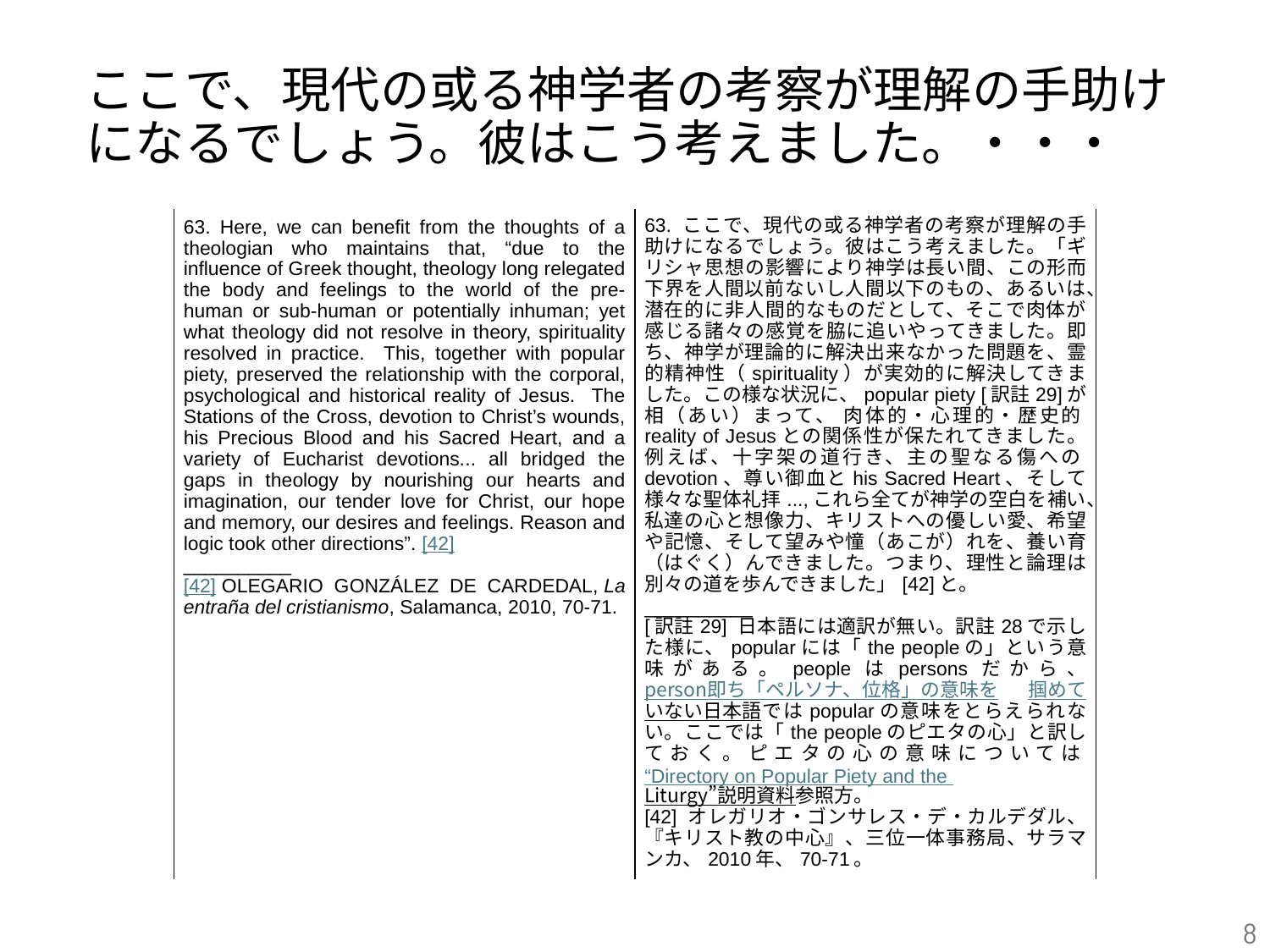

# ここで、現代の或る神学者の考察が理解の手助けになるでしょう。彼はこう考えました。・・・
| 63. Here, we can benefit from the thoughts of a theologian who maintains that, “due to the influence of Greek thought, theology long relegated the body and feelings to the world of the pre-human or sub-human or potentially inhuman; yet what theology did not resolve in theory, spirituality resolved in practice. This, together with popular piety, preserved the relationship with the corporal, psychological and historical reality of Jesus. The Stations of the Cross, devotion to Christ’s wounds, his Precious Blood and his Sacred Heart, and a variety of Eucharist devotions... all bridged the gaps in theology by nourishing our hearts and imagination, our tender love for Christ, our hope and memory, our desires and feelings. Reason and logic took other directions”. [42] \_\_\_\_\_\_\_\_\_\_ [42] OLEGARIO GONZÁLEZ DE CARDEDAL, La entraña del cristianismo, Salamanca, 2010, 70-71. | 63. ここで、現代の或る神学者の考察が理解の手助けになるでしょう。彼はこう考えました。「ギリシャ思想の影響により神学は長い間、この形而下界を人間以前ないし人間以下のもの、あるいは、潜在的に非人間的なものだとして、そこで肉体が感じる諸々の感覚を脇に追いやってきました。即ち、神学が理論的に解決出来なかった問題を、霊的精神性（spirituality）が実効的に解決してきました。この様な状況に、popular piety [訳註29]が相（あい）まって、 肉体的・心理的・歴史的reality of Jesusとの関係性が保たれてきました。例えば、十字架の道行き、主の聖なる傷へのdevotion、尊い御血とhis Sacred Heart、そして様々な聖体礼拝...,これら全てが神学の空白を補い、私達の心と想像力、キリストへの優しい愛、希望や記憶、そして望みや憧（あこが）れを、養い育（はぐく）んできました。つまり、理性と論理は別々の道を歩んできました」[42]と。 \_\_\_\_\_\_\_\_\_\_ [訳註29] 日本語には適訳が無い。訳註28で示した様に、popularには「the peopleの」という意味がある。peopleはpersonsだから、person即ち「ペルソナ、位格」の意味を掴めていない日本語ではpopularの意味をとらえられない。ここでは「the peopleのピエタの心」と訳しておく。ピエタの心の意味については“Directory on Popular Piety and the Liturgy”説明資料参照方。 [42] オレガリオ・ゴンサレス・デ・カルデダル、『キリスト教の中心』、三位一体事務局、サラマンカ、2010年、70-71。 |
| --- | --- |
8